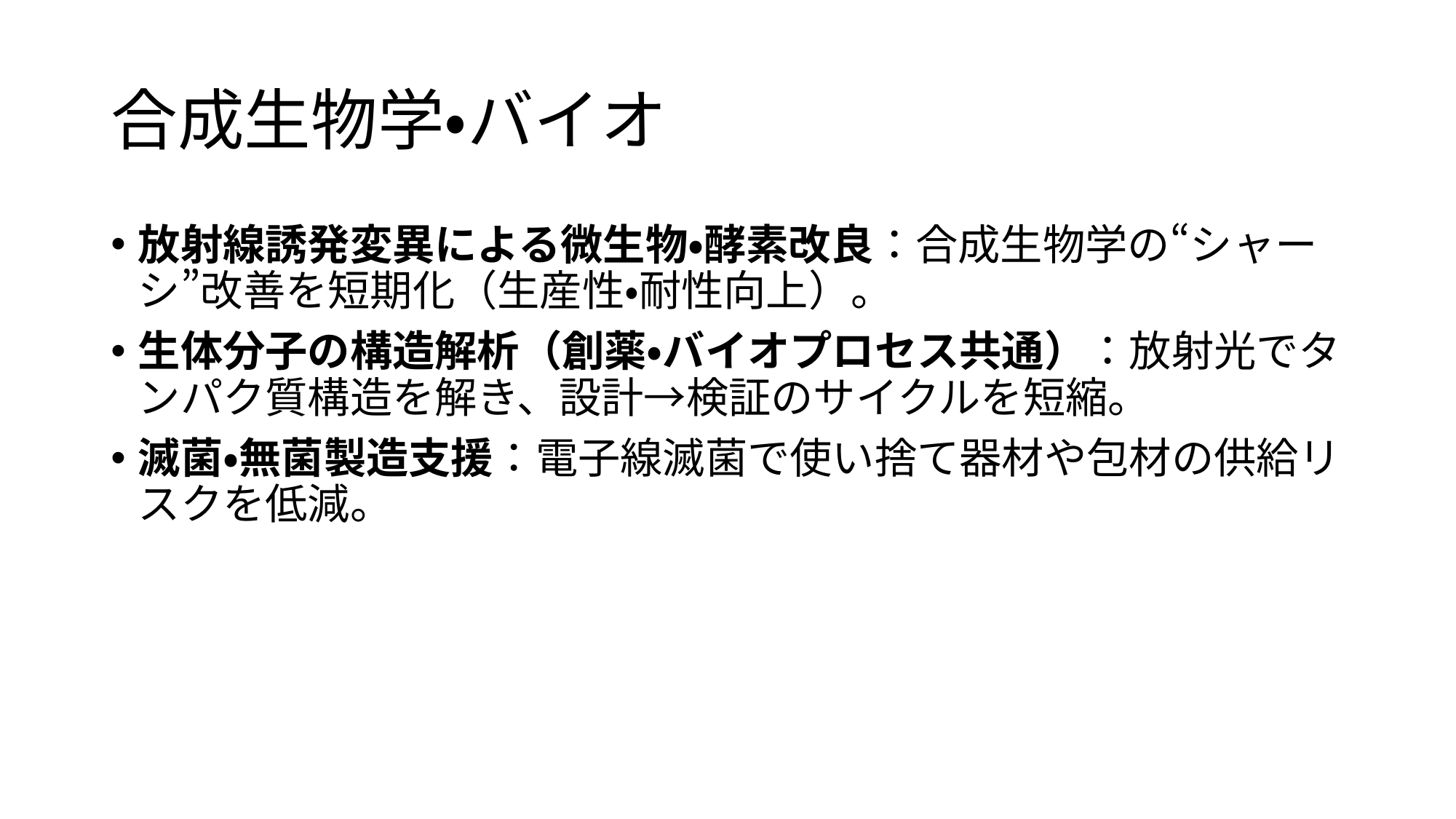

# 合成生物学・バイオ
放射線誘発変異による微生物・酵素改良：合成生物学の“シャーシ”改善を短期化（生産性・耐性向上）。
生体分子の構造解析（創薬・バイオプロセス共通）：放射光でタンパク質構造を解き、設計→検証のサイクルを短縮。
滅菌・無菌製造支援：電子線滅菌で使い捨て器材や包材の供給リスクを低減。